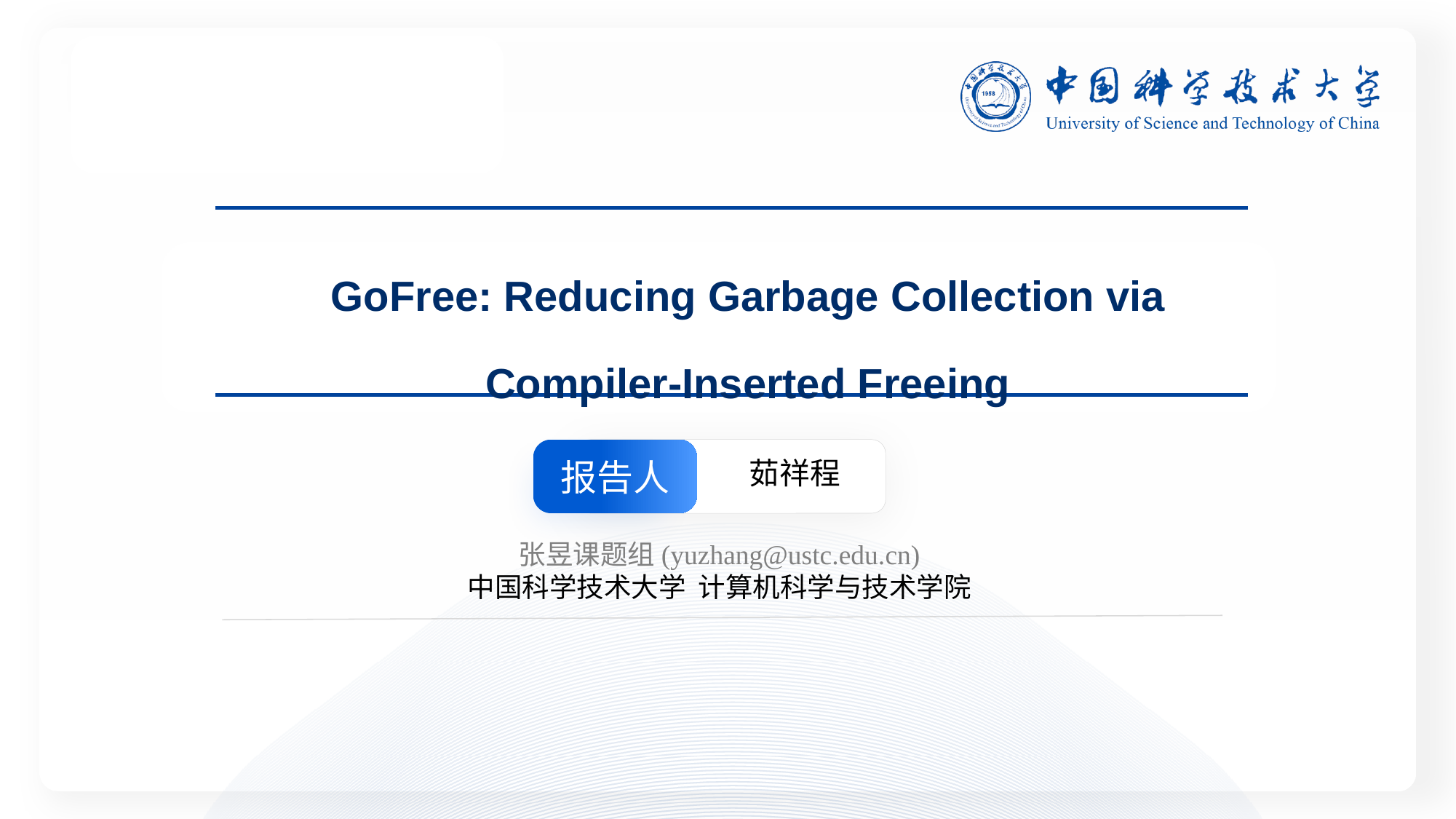

GoFree: Reducing Garbage Collection via
Compiler-Inserted Freeing
茹祥程